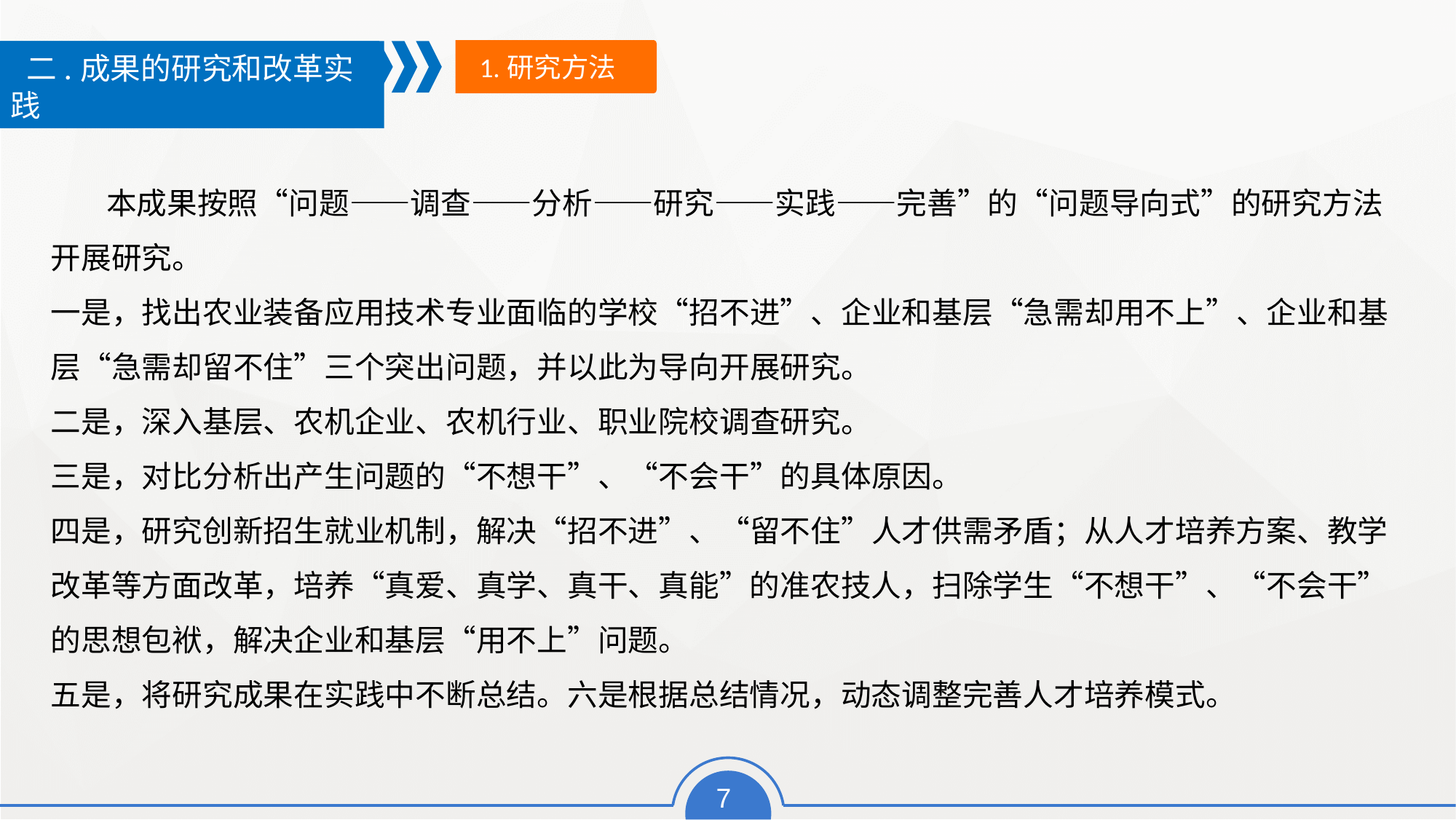

1.研究方法
 二.成果的研究和改革实践
       本成果按照“问题——调查——分析——研究——实践——完善”的“问题导向式”的研究方法开展研究。
一是，找出农业装备应用技术专业面临的学校“招不进”、企业和基层“急需却用不上”、企业和基层“急需却留不住”三个突出问题，并以此为导向开展研究。
二是，深入基层、农机企业、农机行业、职业院校调查研究。
三是，对比分析出产生问题的“不想干”、“不会干”的具体原因。
四是，研究创新招生就业机制，解决“招不进”、“留不住”人才供需矛盾；从人才培养方案、教学改革等方面改革，培养“真爱、真学、真干、真能”的准农技人，扫除学生“不想干”、“不会干”的思想包袱，解决企业和基层“用不上”问题。
五是，将研究成果在实践中不断总结。六是根据总结情况，动态调整完善人才培养模式。